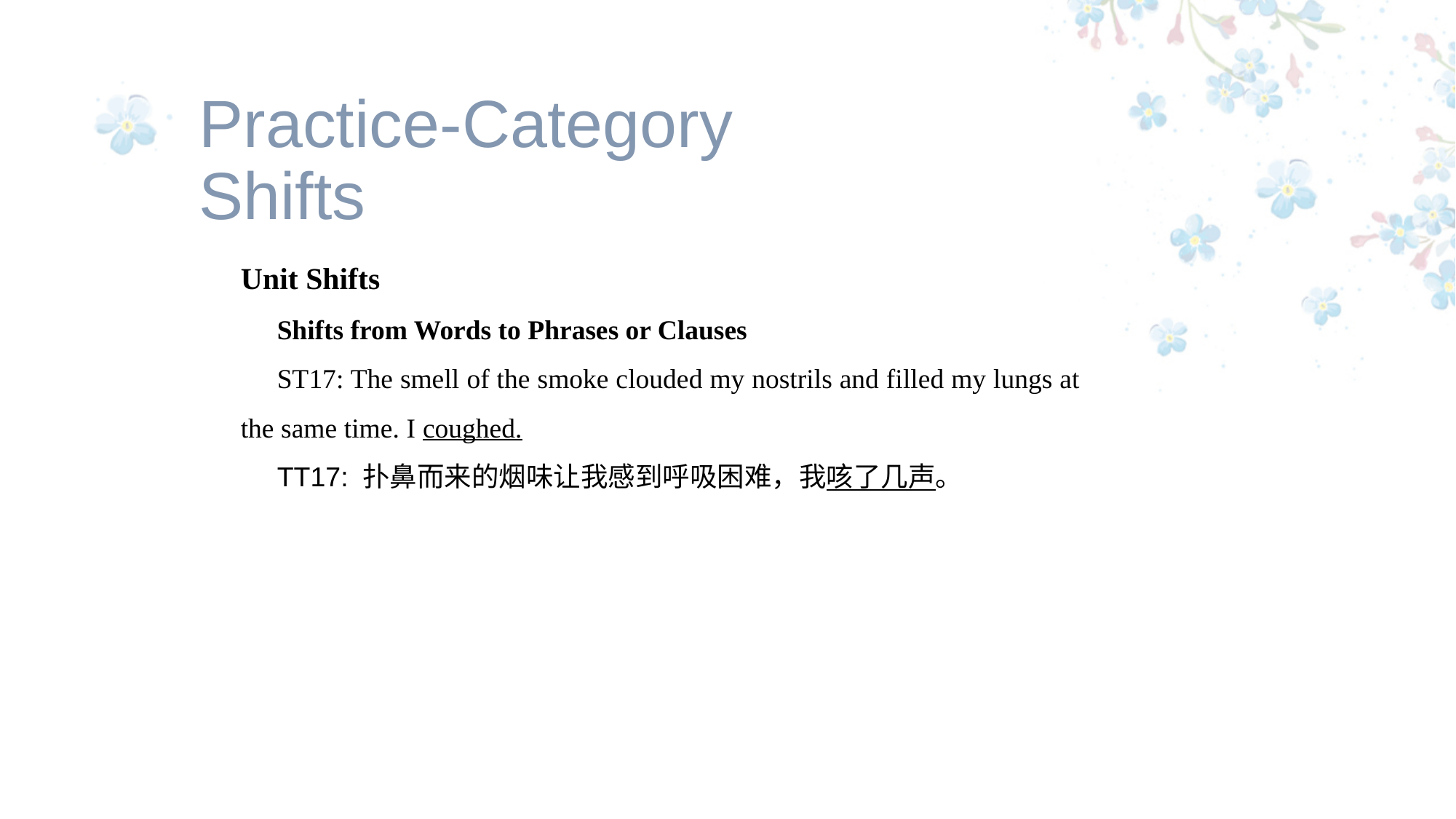

Practice-Category Shifts
Unit Shifts
Shifts from Words to Phrases or Clauses
ST17: The smell of the smoke clouded my nostrils and filled my lungs at the same time. I coughed.
TT17: 扑鼻而来的烟味让我感到呼吸困难，我咳了几声。